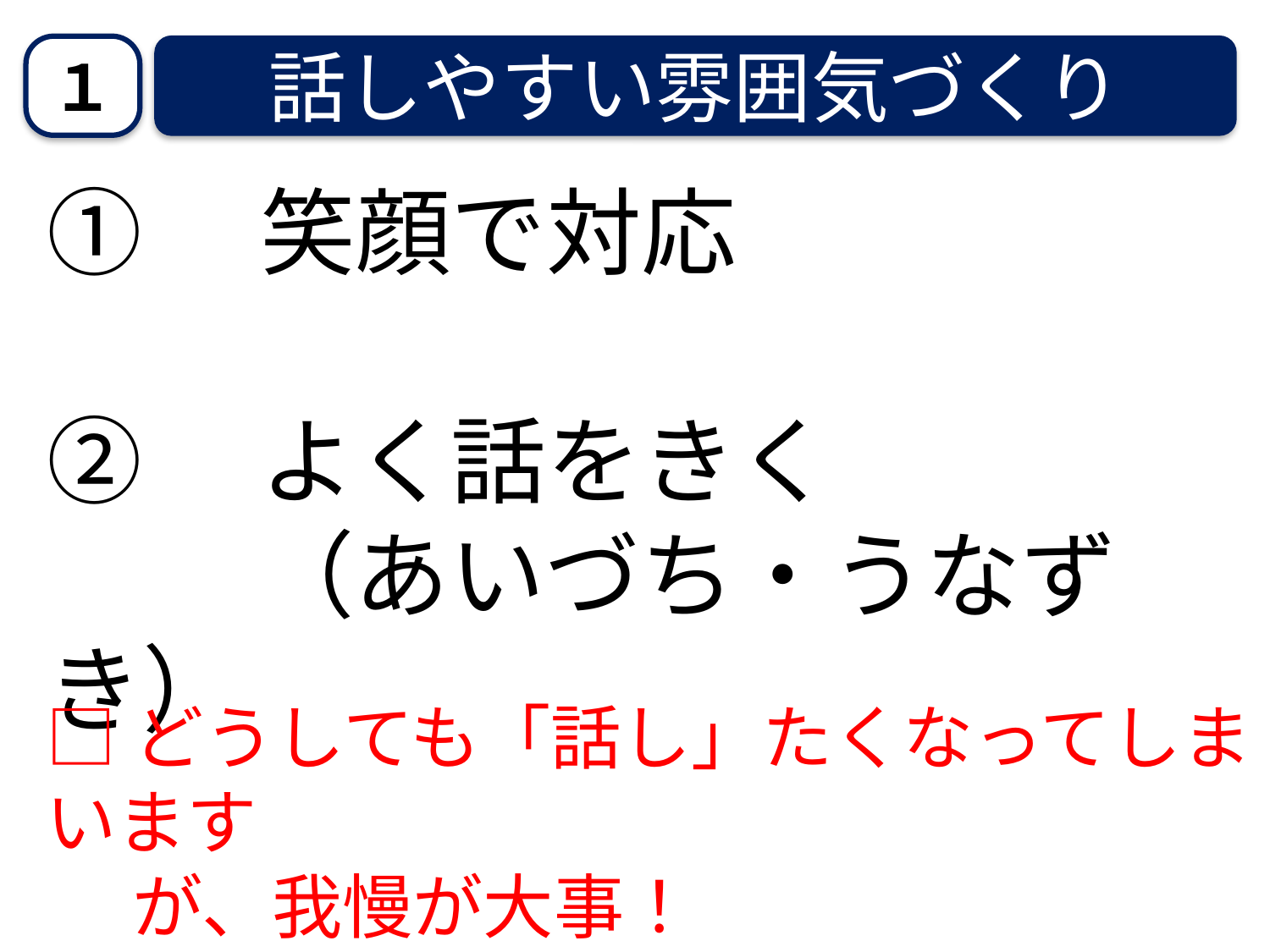

１
話しやすい雰囲気づくり
①　笑顔で対応

②　よく話をきく
　　 （あいづち・うなずき）
□どうしても「話し」たくなってしまいます
　 が、我慢が大事！